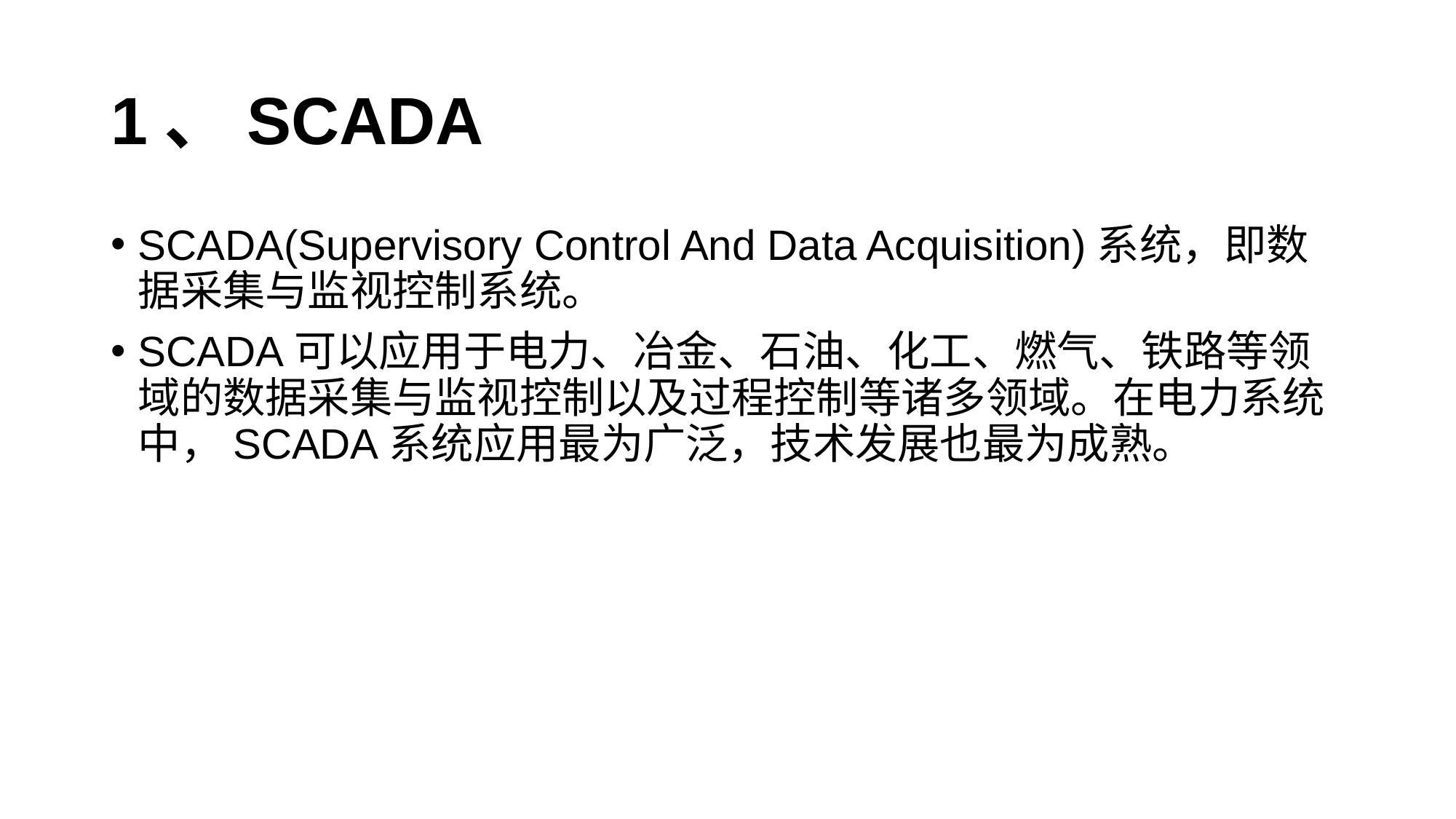

# 1、SCADA
SCADA(Supervisory Control And Data Acquisition)系统，即数据采集与监视控制系统。
SCADA可以应用于电力、冶金、石油、化工、燃气、铁路等领域的数据采集与监视控制以及过程控制等诸多领域。在电力系统中，SCADA系统应用最为广泛，技术发展也最为成熟。